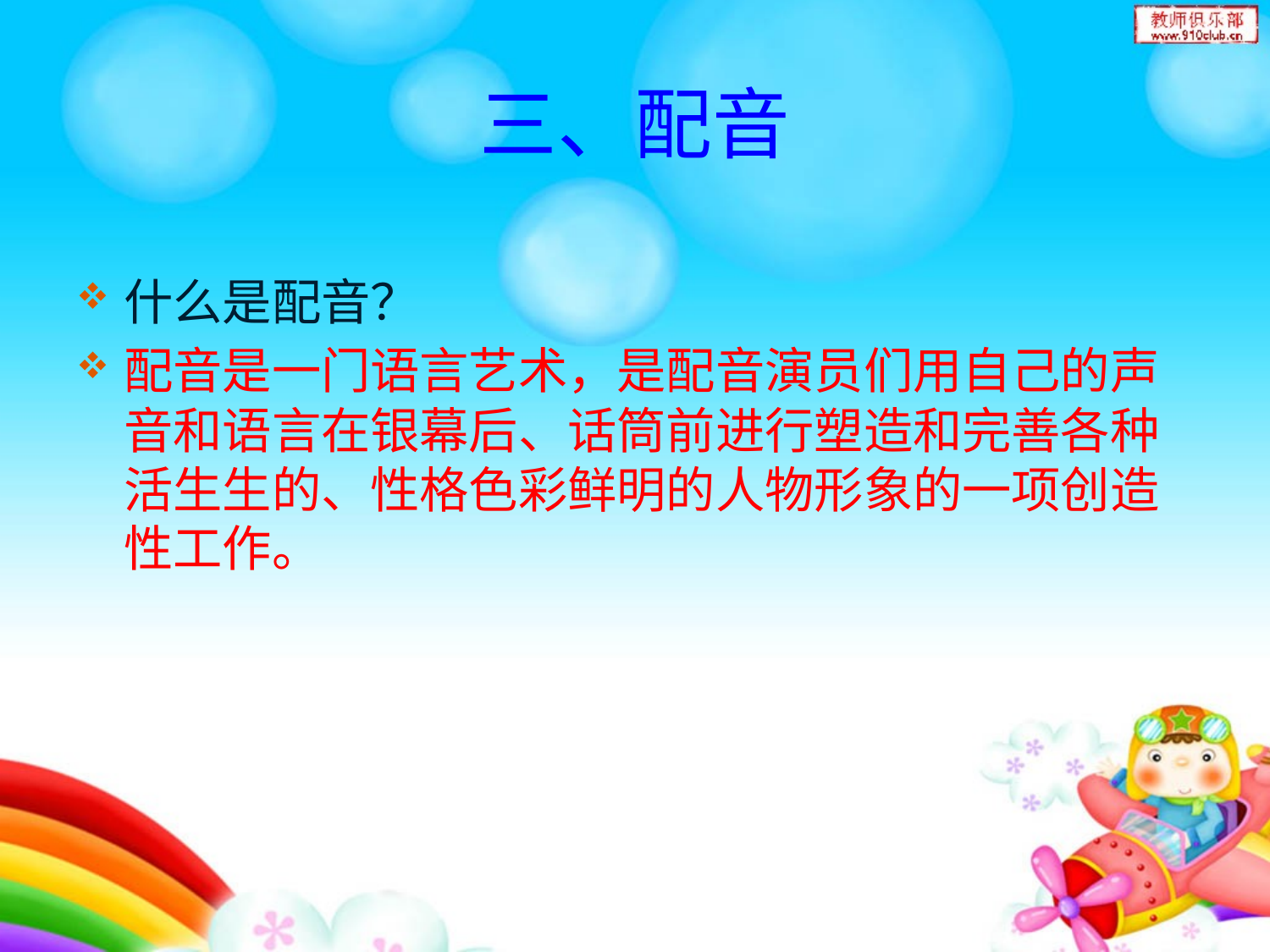

# 三、配音
什么是配音？
配音是一门语言艺术，是配音演员们用自己的声音和语言在银幕后、话筒前进行塑造和完善各种活生生的、性格色彩鲜明的人物形象的一项创造性工作。